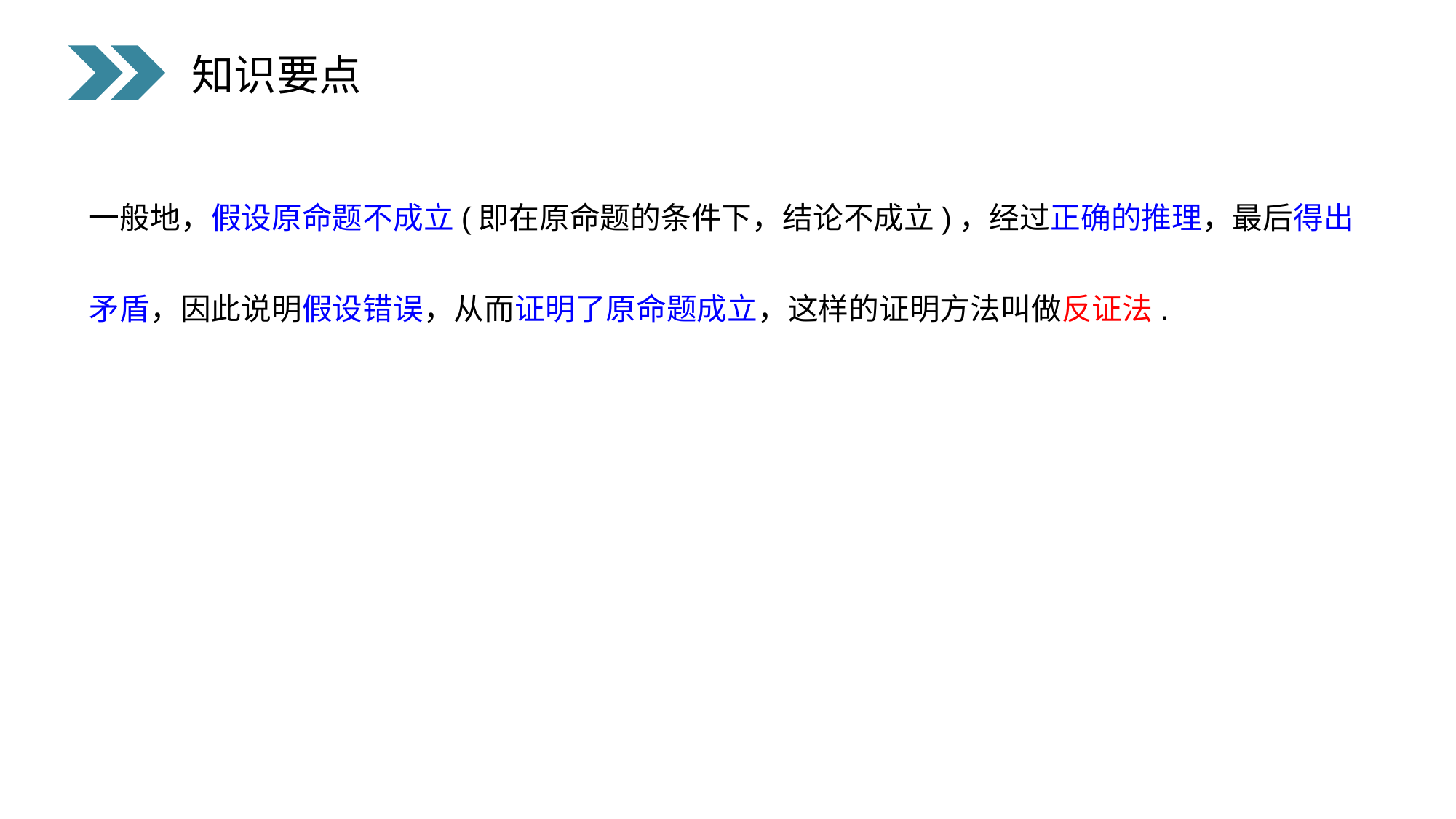

知识要点
一般地，假设原命题不成立(即在原命题的条件下，结论不成立)，经过正确的推理，最后得出矛盾，因此说明假设错误，从而证明了原命题成立，这样的证明方法叫做反证法.